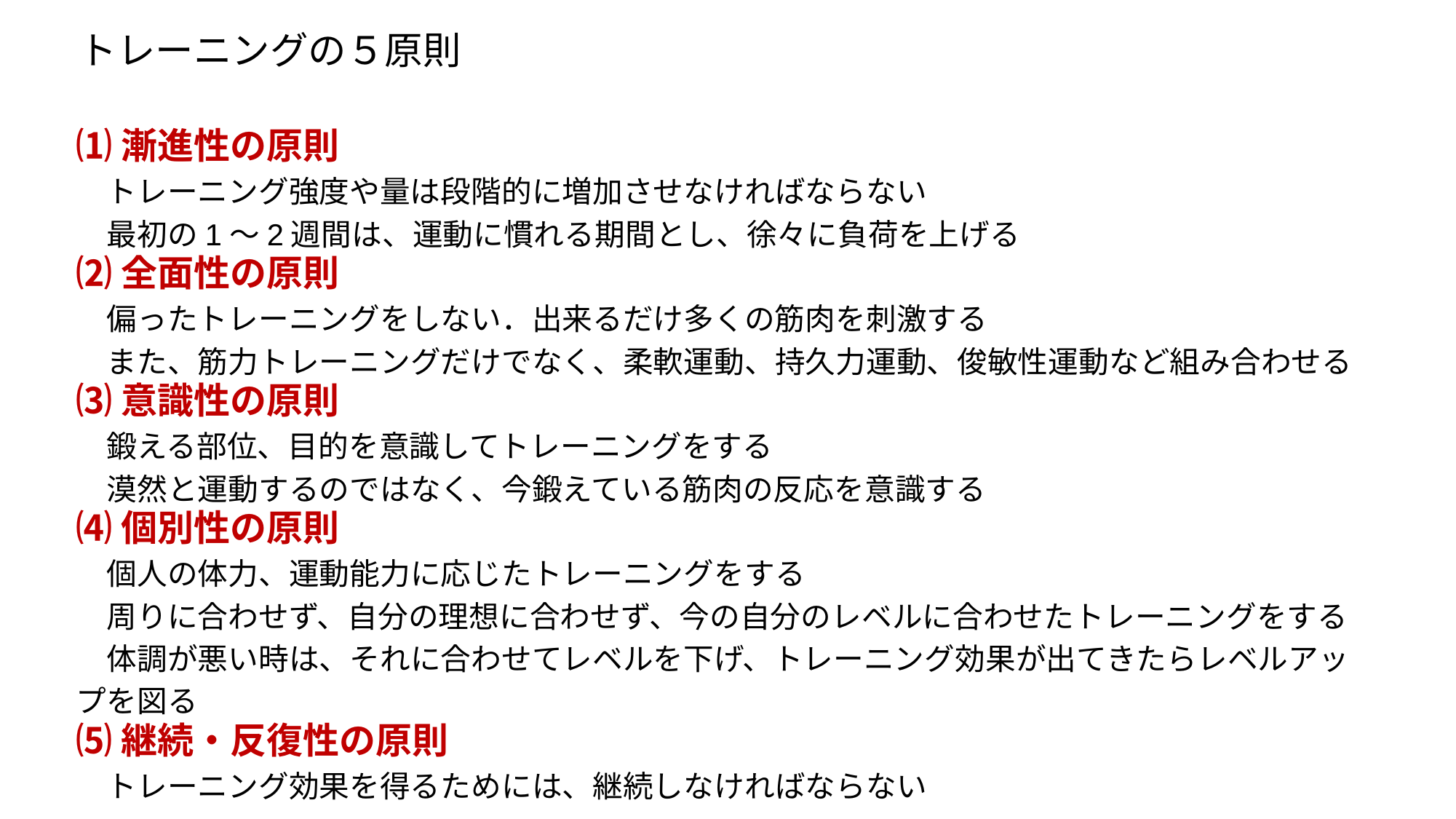

# トレーニングの５原則
⑴漸進性の原則
　トレーニング強度や量は段階的に増加させなければならない
　最初の1〜2週間は、運動に慣れる期間とし、徐々に負荷を上げる
⑵全面性の原則
　偏ったトレーニングをしない．出来るだけ多くの筋肉を刺激する
　また、筋力トレーニングだけでなく、柔軟運動、持久力運動、俊敏性運動など組み合わせる
⑶意識性の原則
　鍛える部位、目的を意識してトレーニングをする
　漠然と運動するのではなく、今鍛えている筋肉の反応を意識する
⑷個別性の原則
　個人の体力、運動能力に応じたトレーニングをする
　周りに合わせず、自分の理想に合わせず、今の自分のレベルに合わせたトレーニングをする
　体調が悪い時は、それに合わせてレベルを下げ、トレーニング効果が出てきたらレベルアップを図る
⑸継続・反復性の原則
　トレーニング効果を得るためには、継続しなければならない